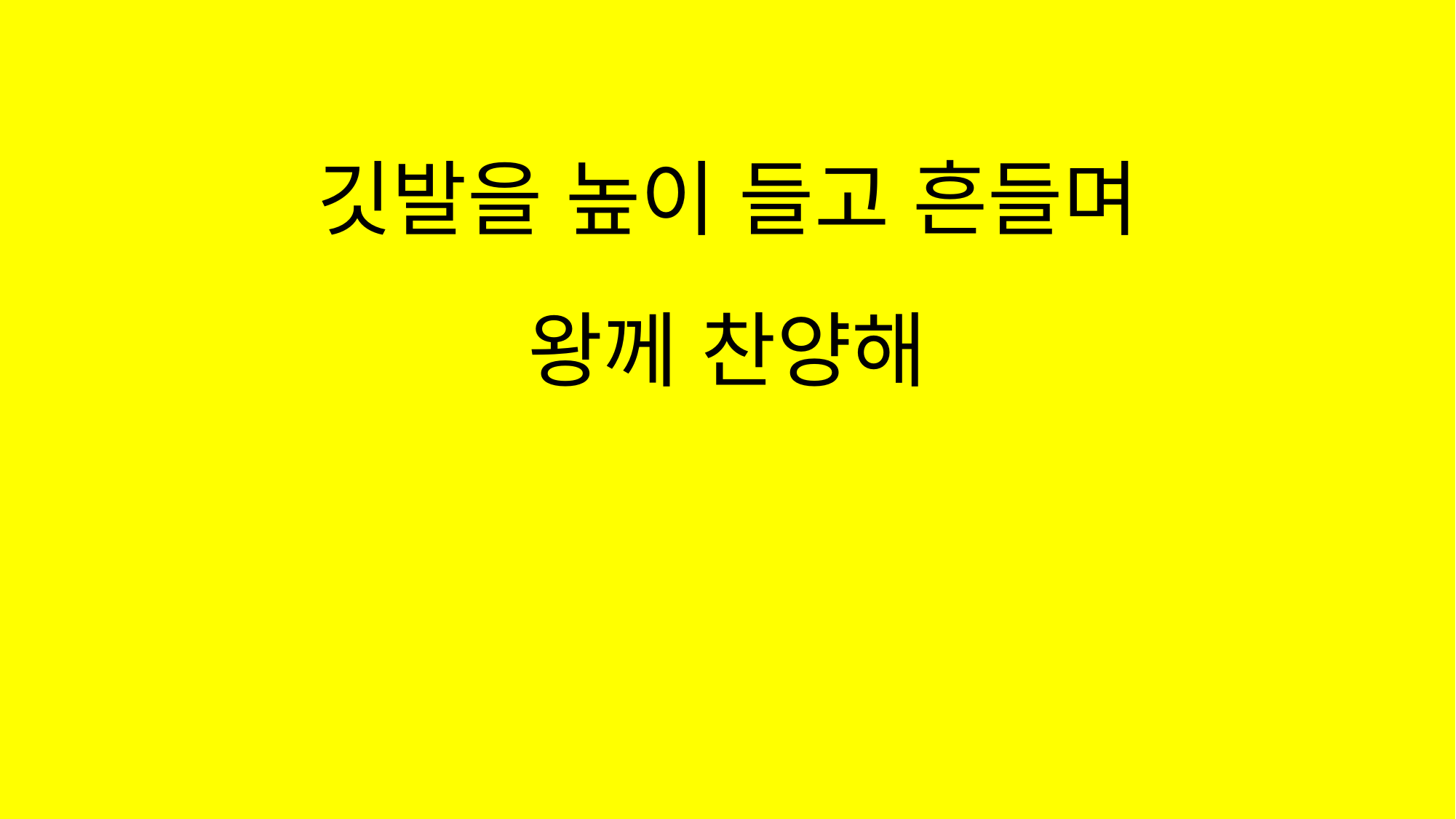

#
깃발을 높이 들고 흔들며

왕께 찬양해